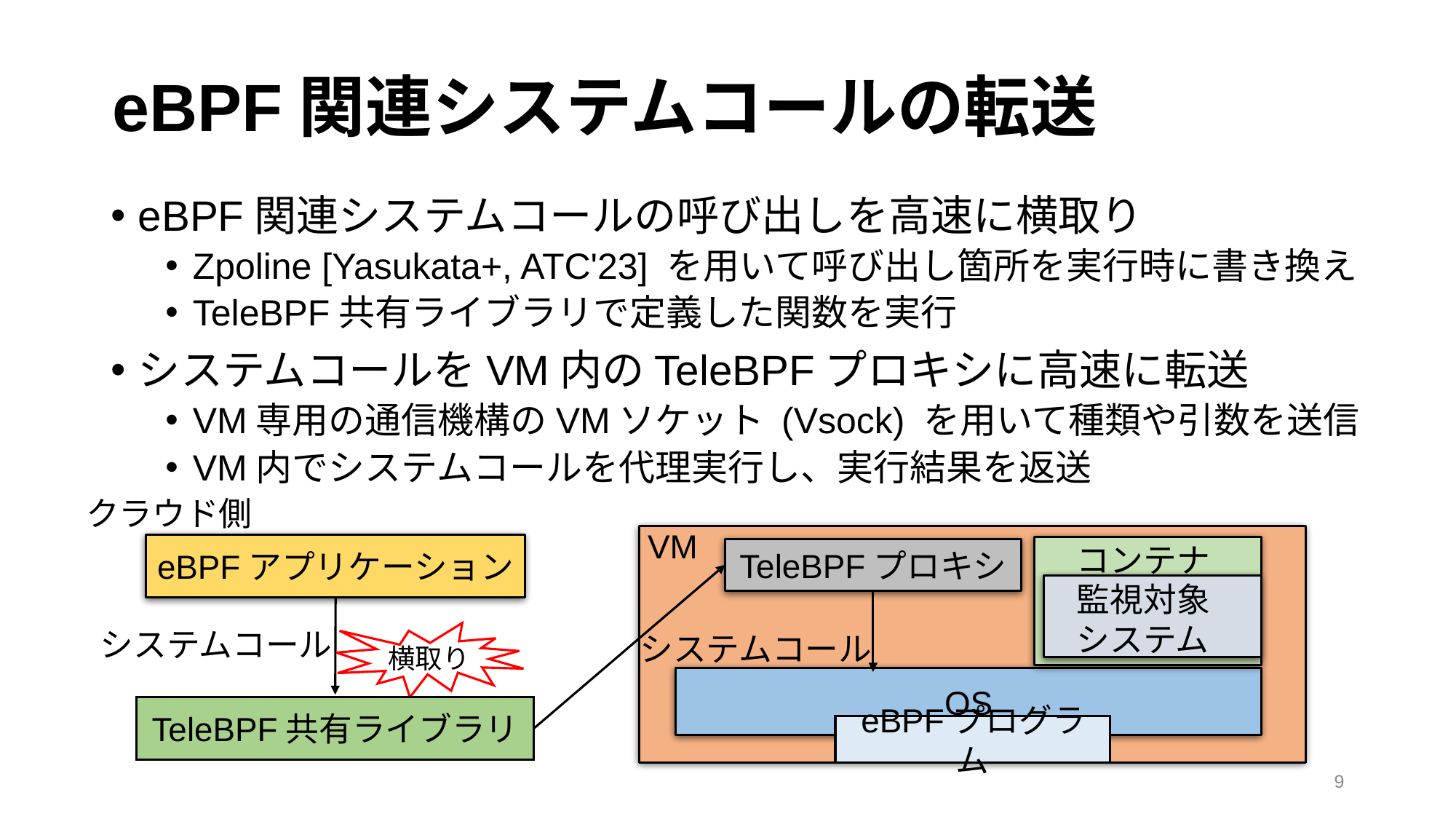

# eBPF関連システムコールの転送
eBPF関連システムコールの呼び出しを高速に横取り
Zpoline [Yasukata+, ATC'23] を用いて呼び出し箇所を実行時に書き換え
TeleBPF共有ライブラリで定義した関数を実行
システムコールをVM内のTeleBPFプロキシに高速に転送
VM専用の通信機構のVMソケット (Vsock) を用いて種類や引数を送信
VM内でシステムコールを代理実行し、実行結果を返送
クラウド側
VM

コンテナ
eBPFアプリケーション

TeleBPFプロキシ
監視対象
システム

システムコール
横取り
システムコール
OS
TeleBPF共有ライブラリ
eBPFプログラム
9